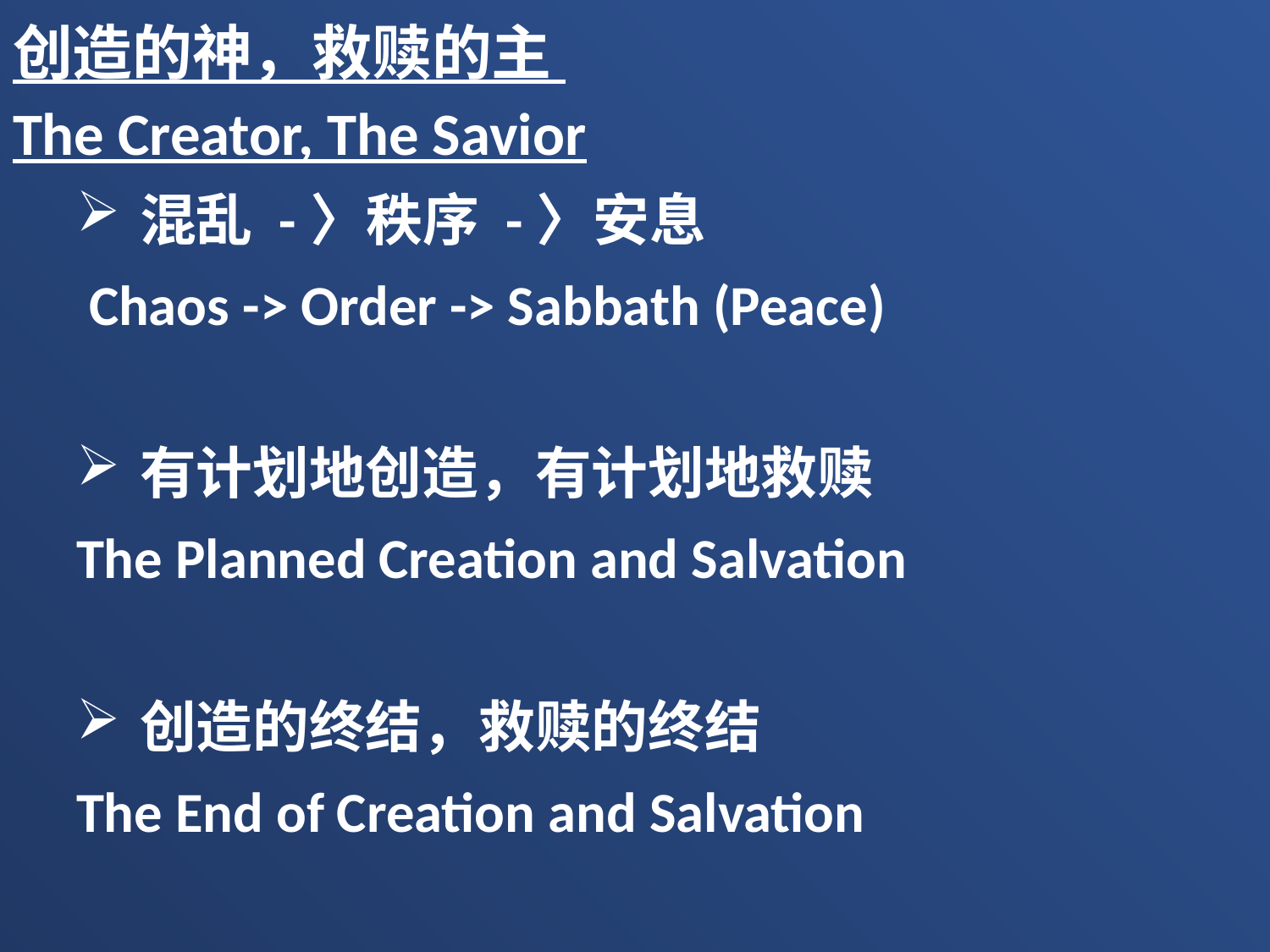

创造的神，救赎的主
The Creator, The Savior
混乱 -〉秩序 -〉安息
 Chaos -> Order -> Sabbath (Peace)

有计划地创造，有计划地救赎
The Planned Creation and Salvation

创造的终结，救赎的终结
The End of Creation and Salvation